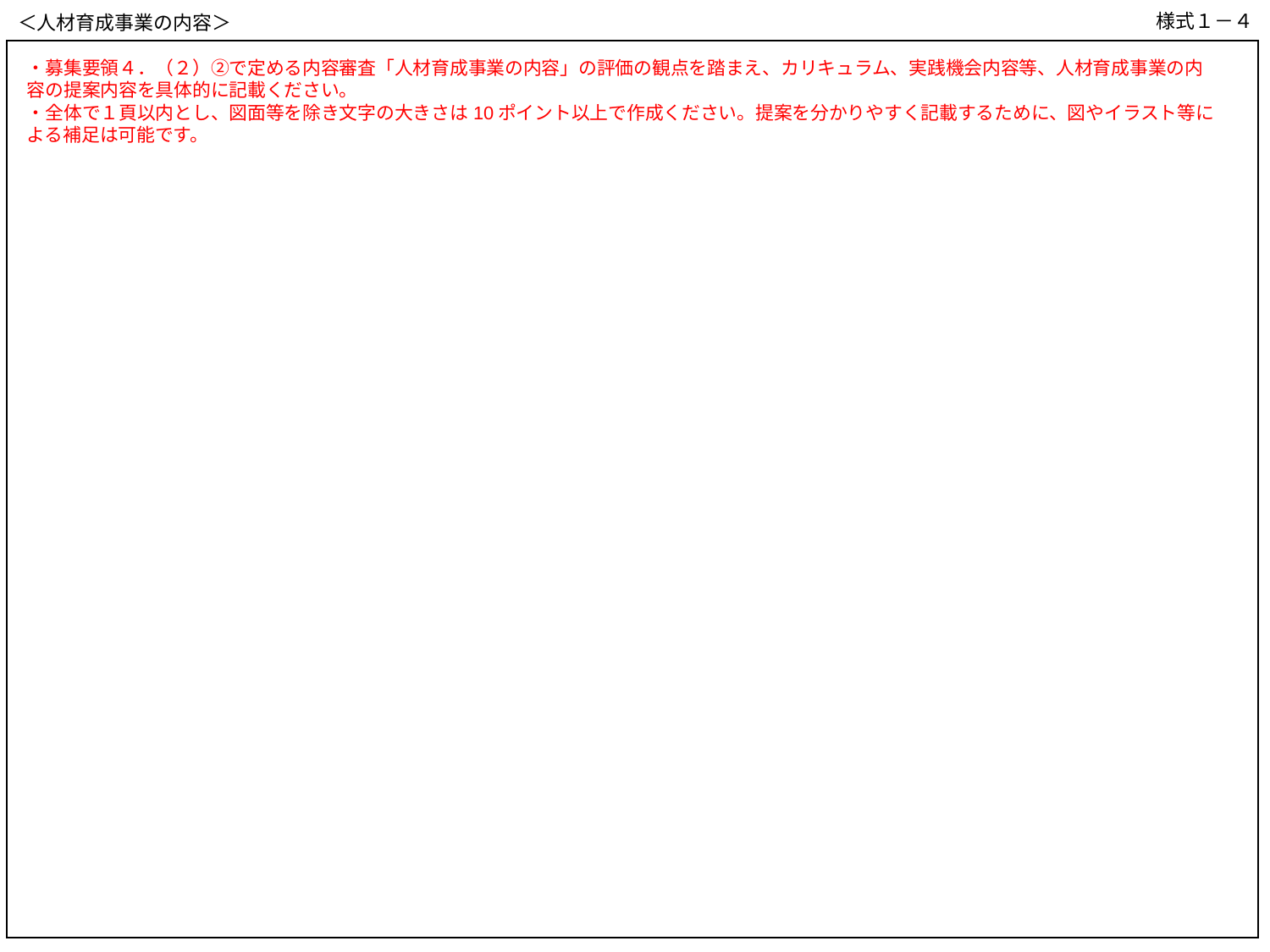

様式１－４
＜人材育成事業の内容＞

・募集要領４．（２）②で定める内容審査「人材育成事業の内容」の評価の観点を踏まえ、カリキュラム、実践機会内容等、人材育成事業の内容の提案内容を具体的に記載ください。
・全体で１頁以内とし、図面等を除き文字の大きさは10ポイント以上で作成ください。提案を分かりやすく記載するために、図やイラスト等による補足は可能です。